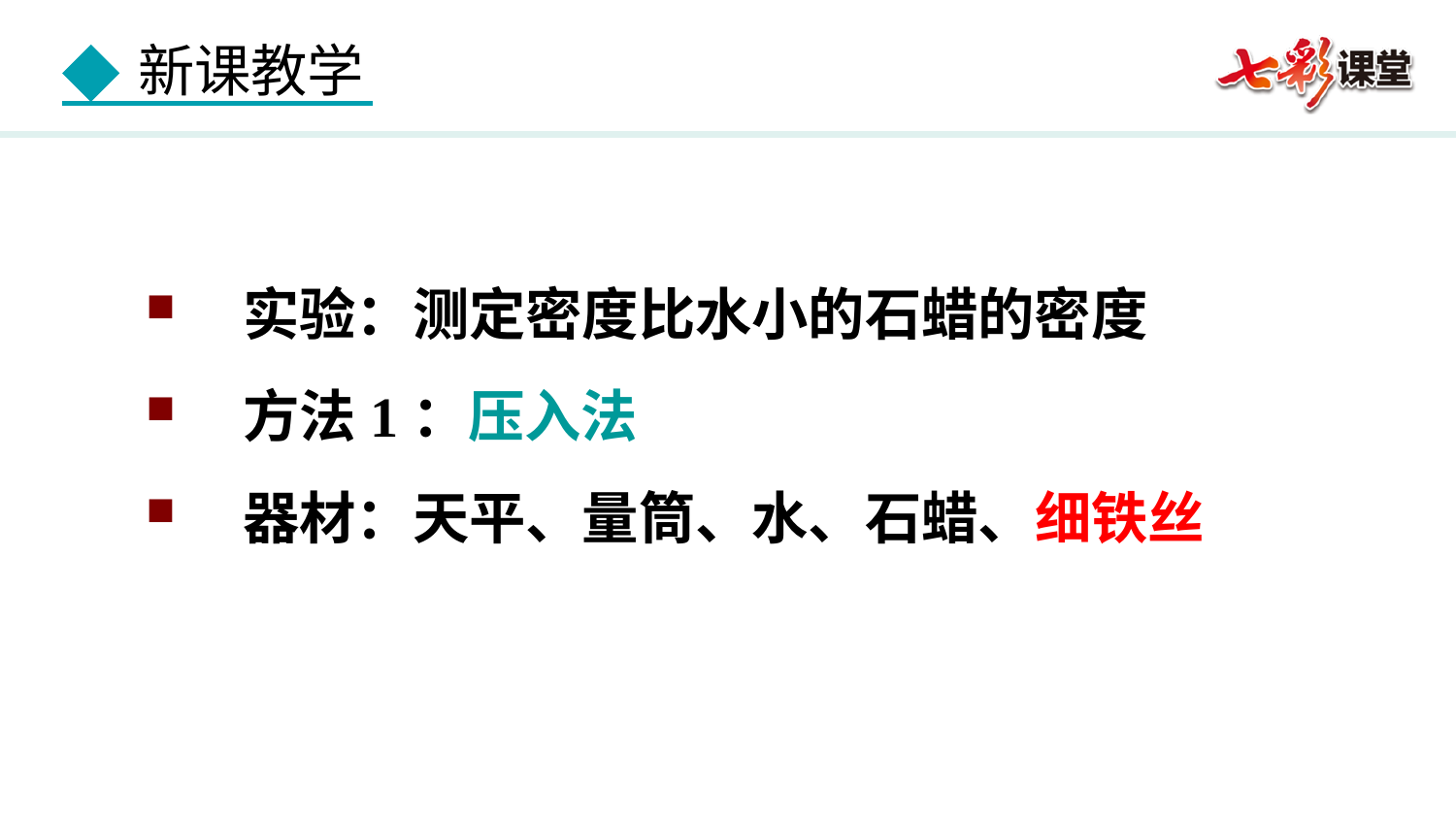

实验：测定密度比水小的石蜡的密度
方法1：压入法
器材：天平、量筒、水、石蜡、细铁丝